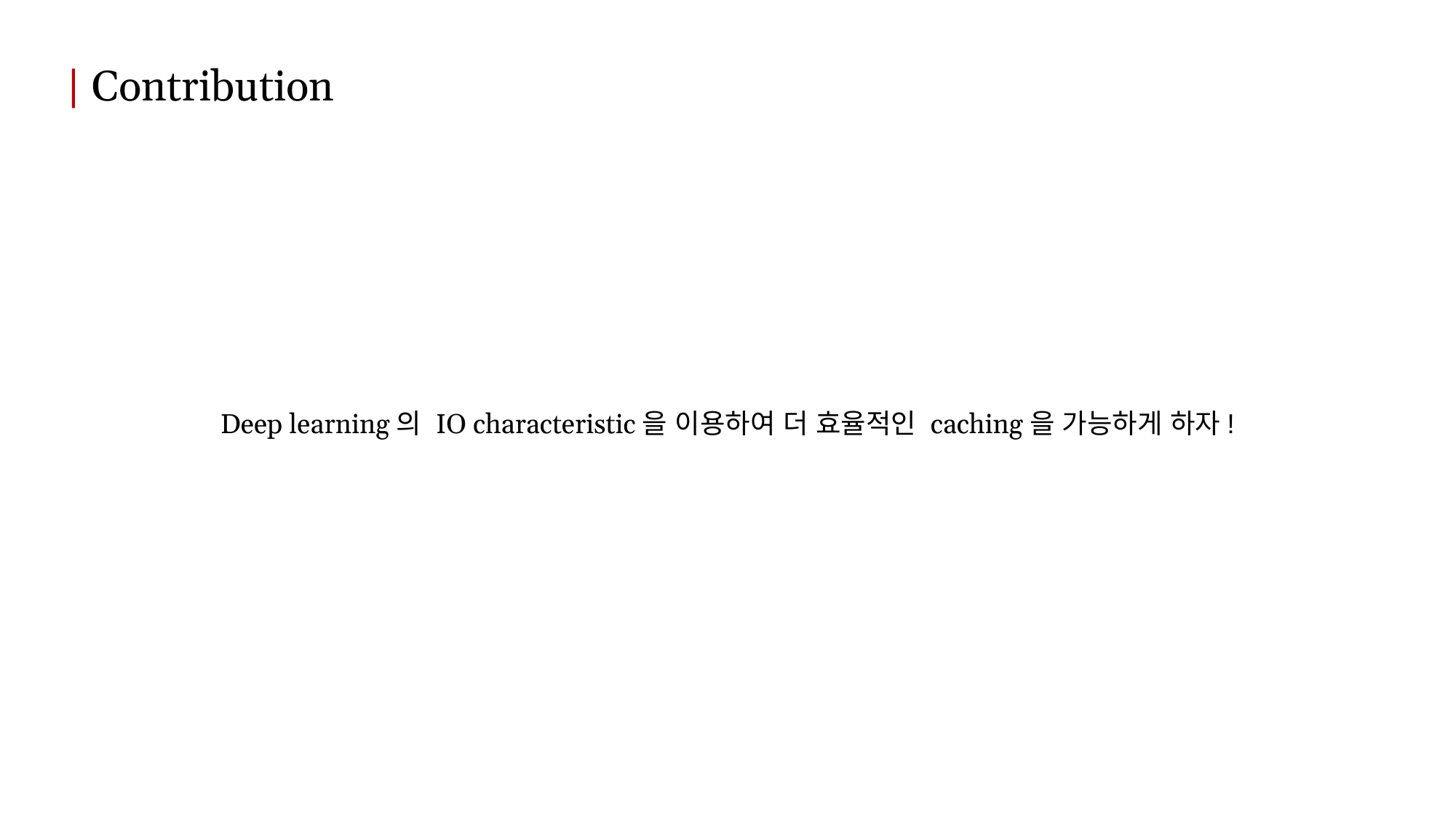

| Contribution
Deep learning의 IO characteristic을 이용하여 더 효율적인 caching을 가능하게 하자!